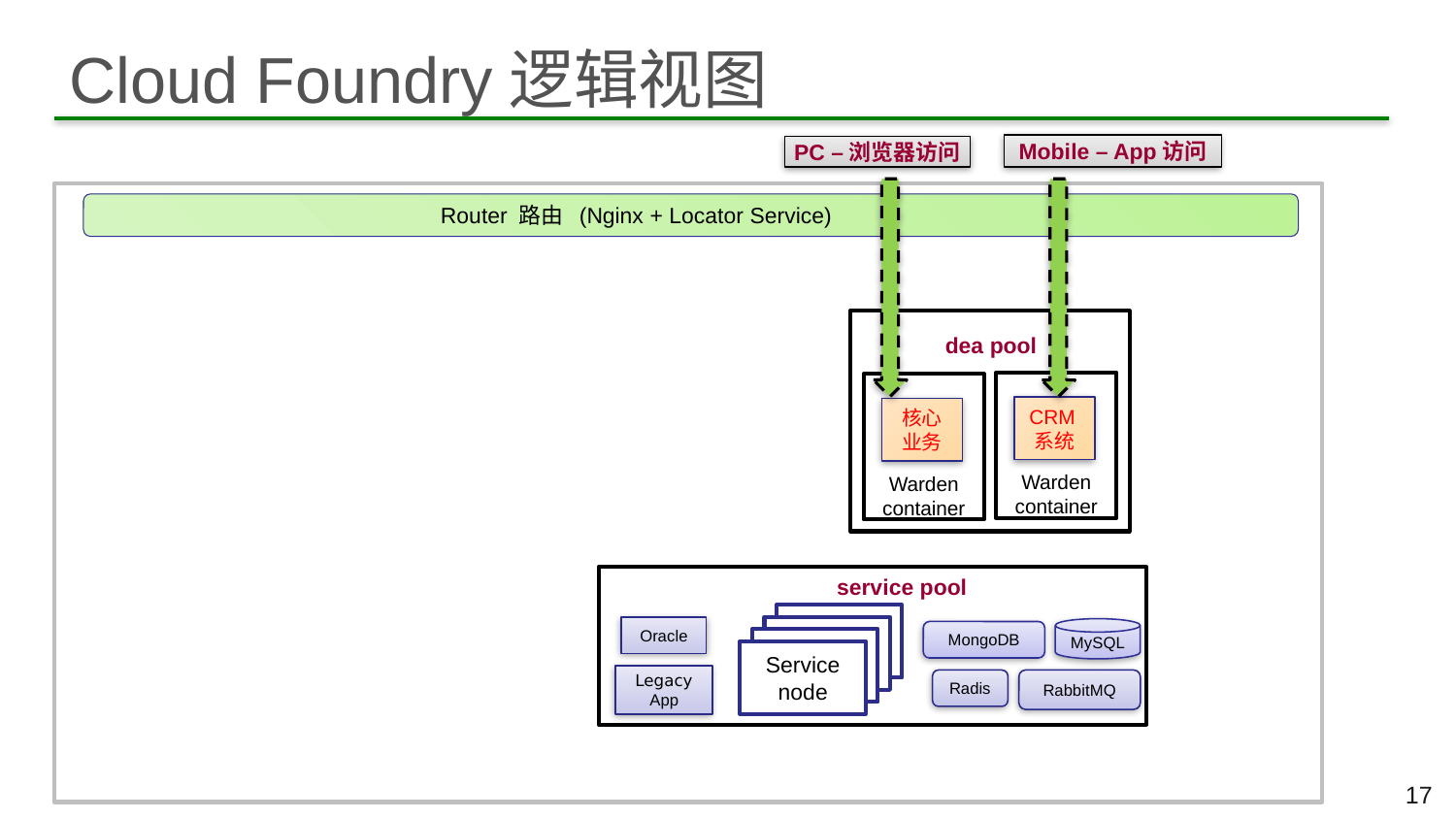

# Cloud Foundry逻辑视图
Mobile – App访问
PC –浏览器访问

                                                      Router 路由  (Nginx + Locator Service)

dea pool

Warden
container

Warden
container
CRM系统
核心业务

service pool

Service
node
Oracle
MySQL
MongoDB
Legacy
App
Radis
RabbitMQ
17